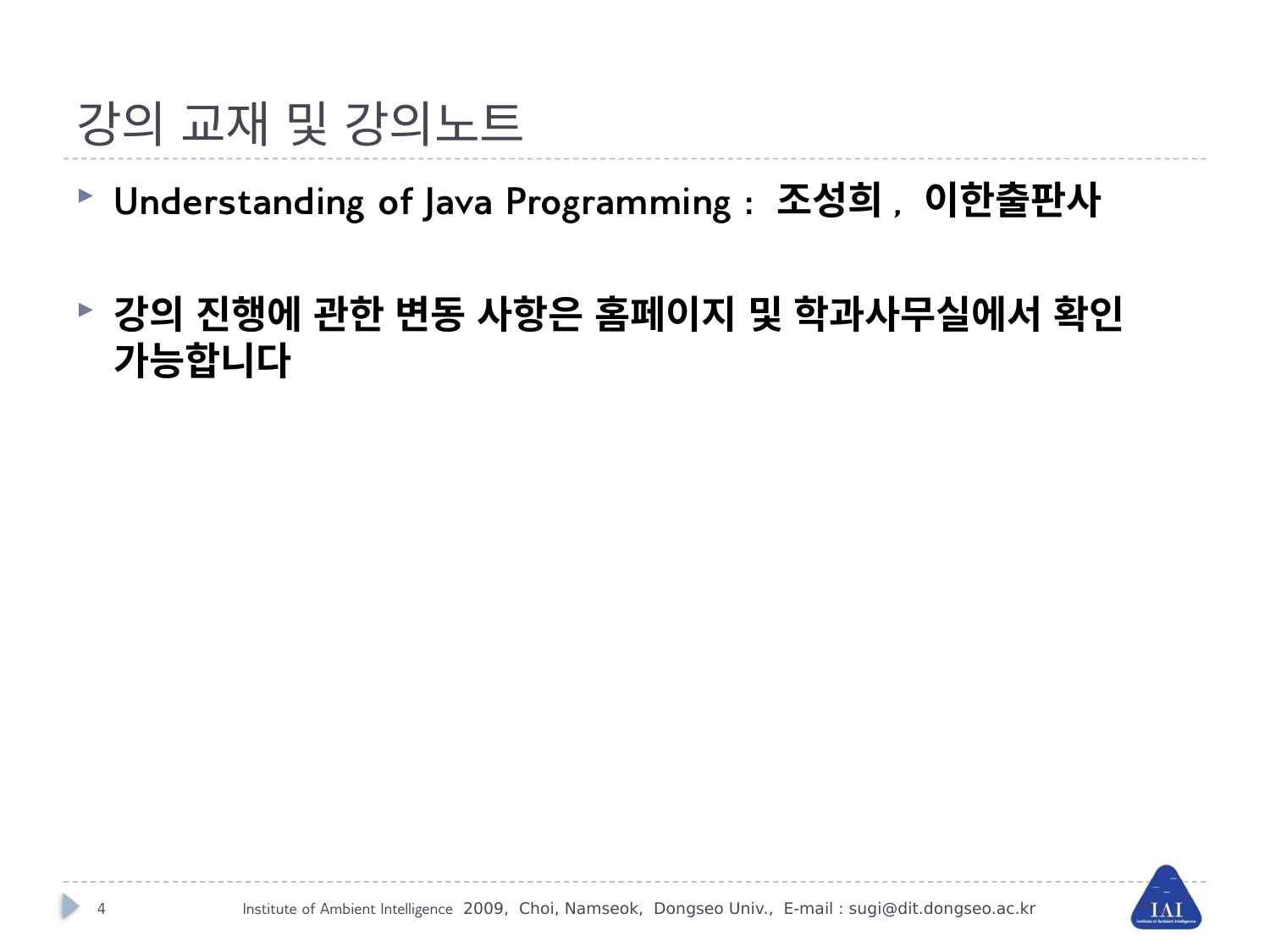

# 강의 교재 및 강의노트
Understanding of Java Programming : 조성희, 이한출판사

강의 진행에 관한 변동 사항은 홈페이지 및 학과사무실에서 확인 가능합니다